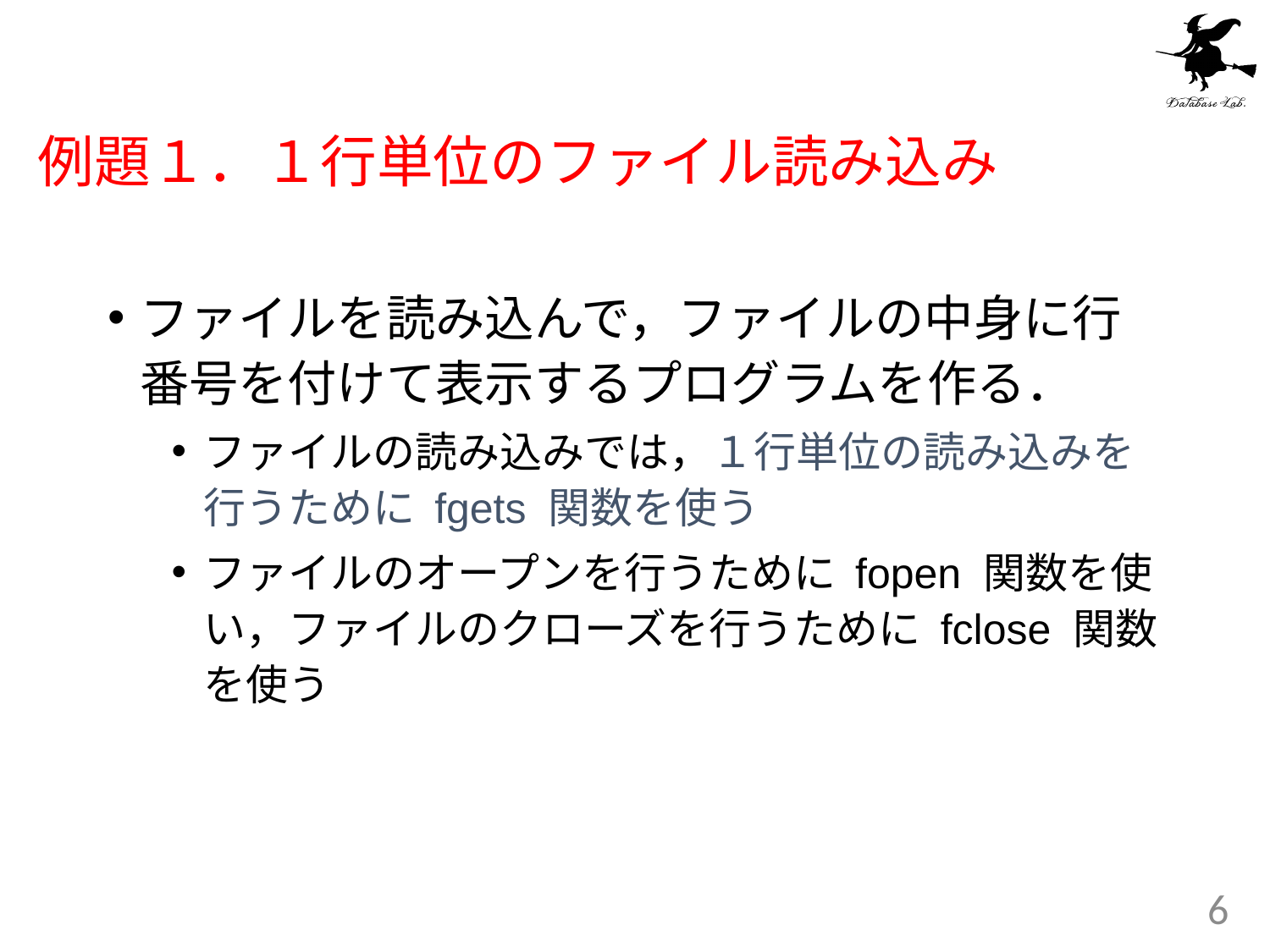

# 例題１．１行単位のファイル読み込み
ファイルを読み込んで，ファイルの中身に行番号を付けて表示するプログラムを作る．
ファイルの読み込みでは，１行単位の読み込みを行うために fgets 関数を使う
ファイルのオープンを行うために fopen 関数を使い，ファイルのクローズを行うために fclose 関数を使う
6